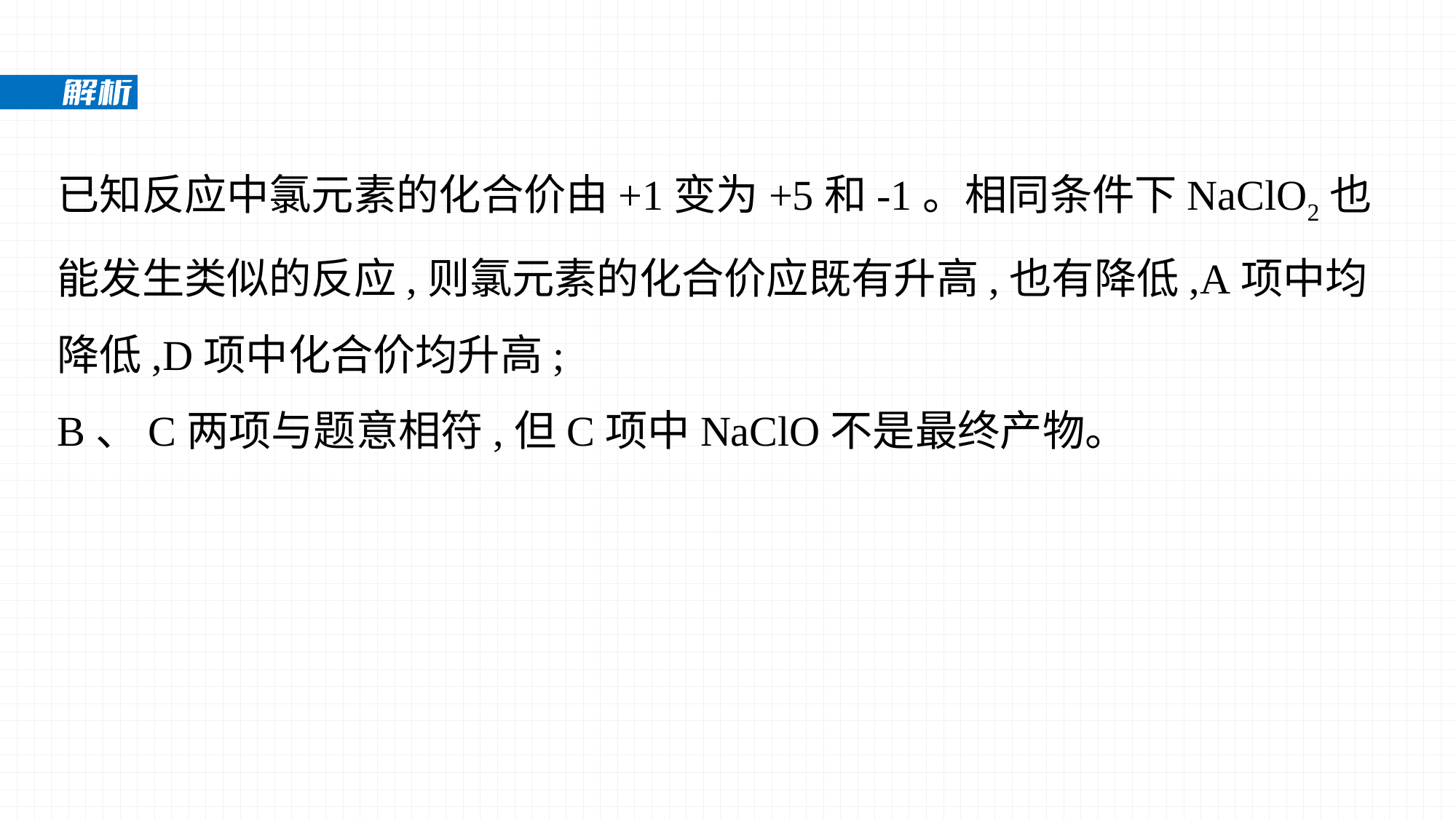

已知反应中氯元素的化合价由+1变为+5和-1。相同条件下NaClO2也能发生类似的反应,则氯元素的化合价应既有升高,也有降低,A项中均降低,D项中化合价均升高;
B、C两项与题意相符,但C项中NaClO不是最终产物。